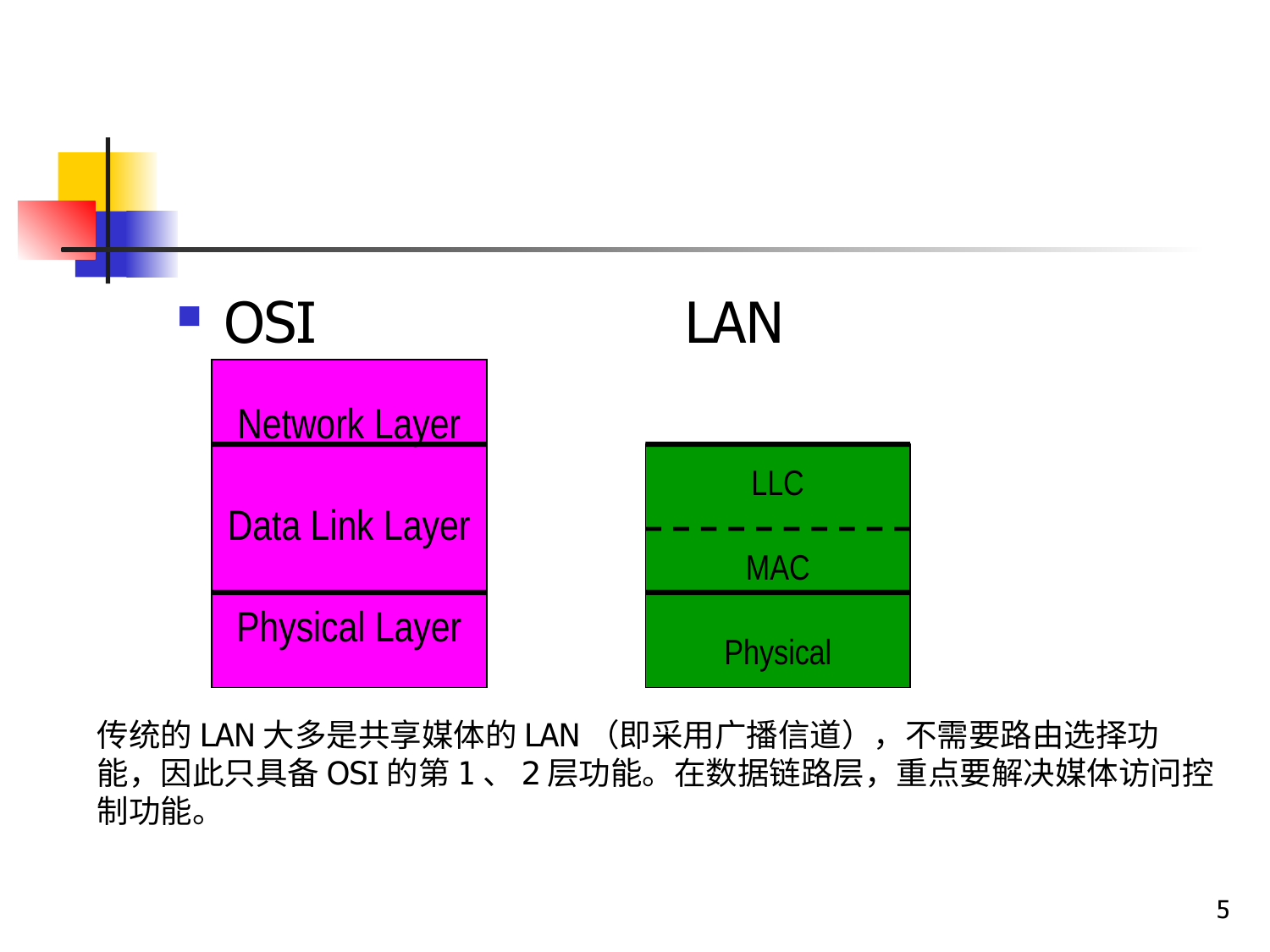

#
OSI                     LAN
Network Layer

Data Link Layer

Physical Layer

LLC

MAC

Physical

传统的LAN大多是共享媒体的LAN（即采用广播信道），不需要路由选择功能，因此只具备OSI的第1、2层功能。在数据链路层，重点要解决媒体访问控制功能。
5